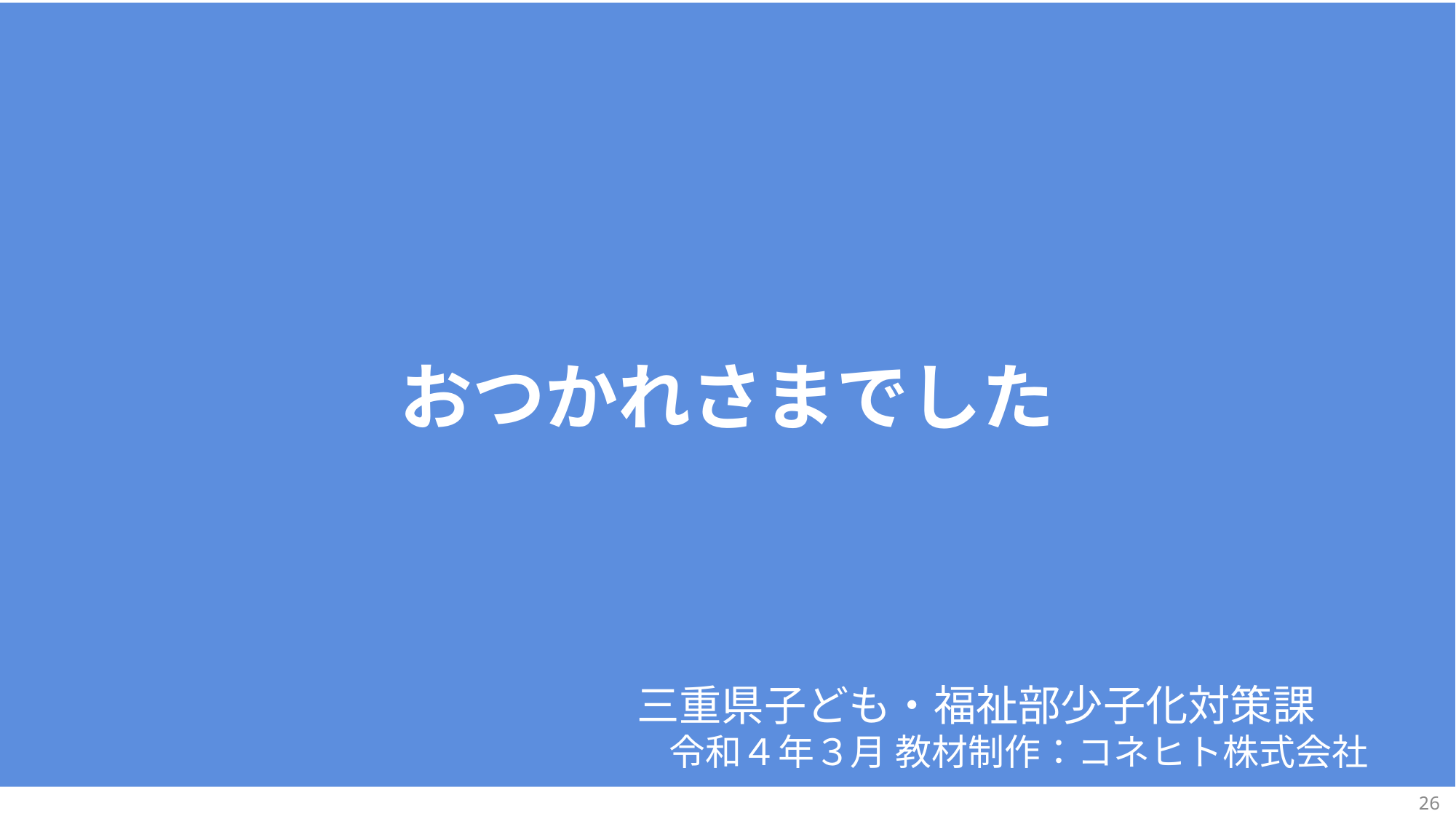

おつかれさまでした
三重県子ども・福祉部少子化対策課
令和４年３月 教材制作：コネヒト株式会社
26